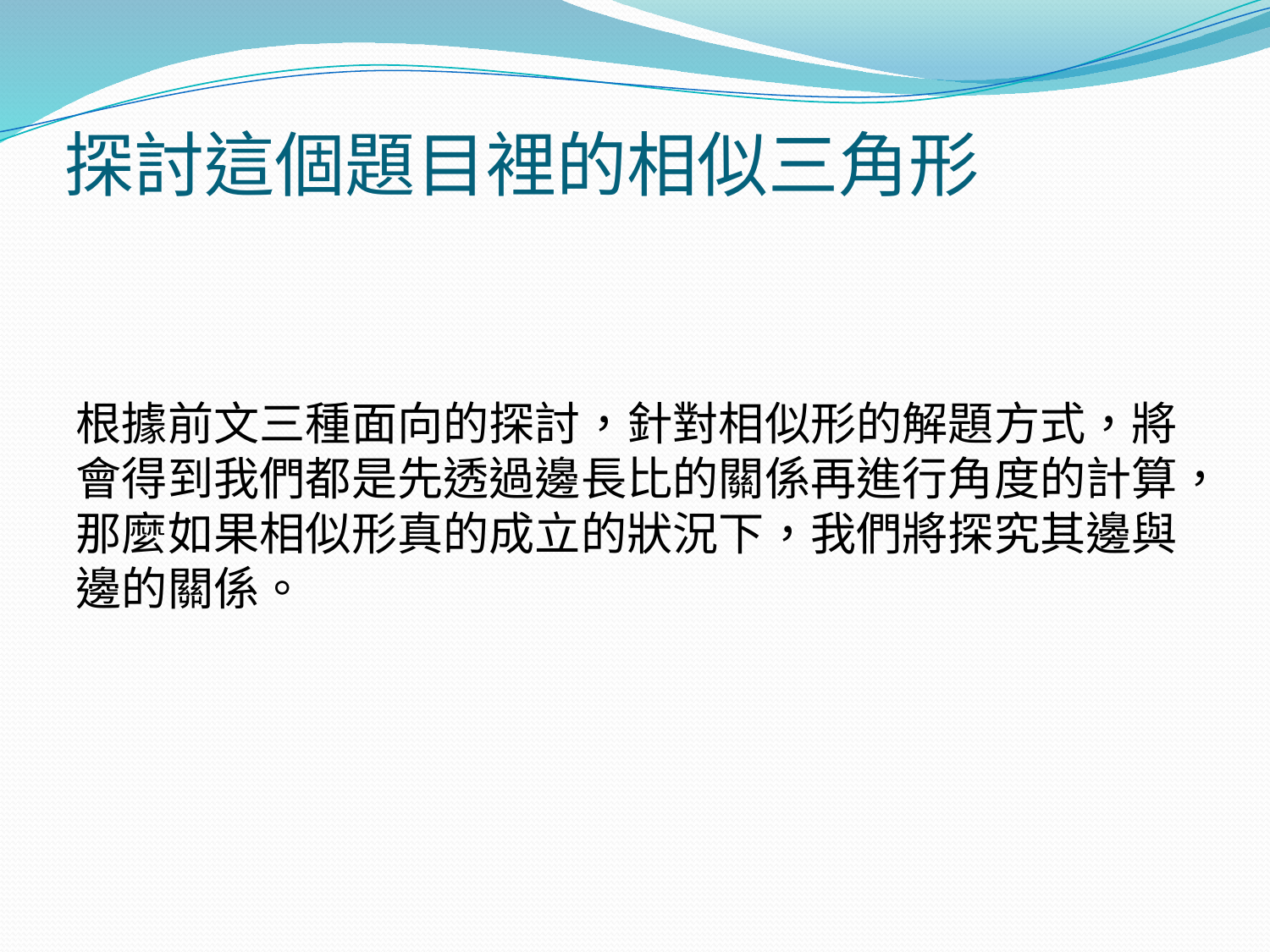

# 探討這個題目裡的相似三角形

根據前文三種面向的探討，針對相似形的解題方式，將會得到我們都是先透過邊長比的關係再進行角度的計算，那麼如果相似形真的成立的狀況下，我們將探究其邊與邊的關係。